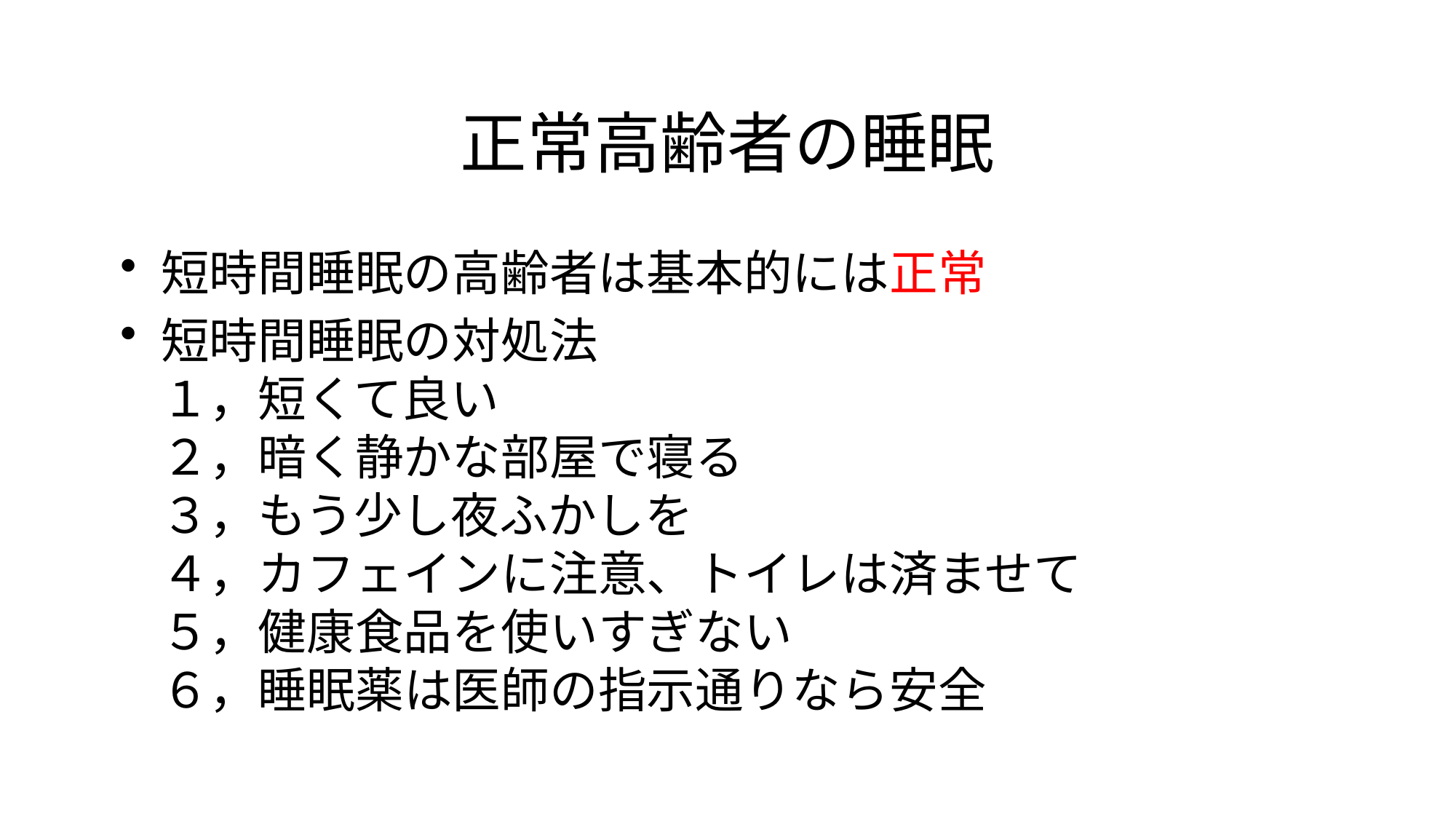

# 正常高齢者の睡眠
短時間睡眠の高齢者は基本的には正常
短時間睡眠の対処法
１，短くて良い
２，暗く静かな部屋で寝る
３，もう少し夜ふかしを
４，カフェインに注意、トイレは済ませて
５，健康食品を使いすぎない
６，睡眠薬は医師の指示通りなら安全